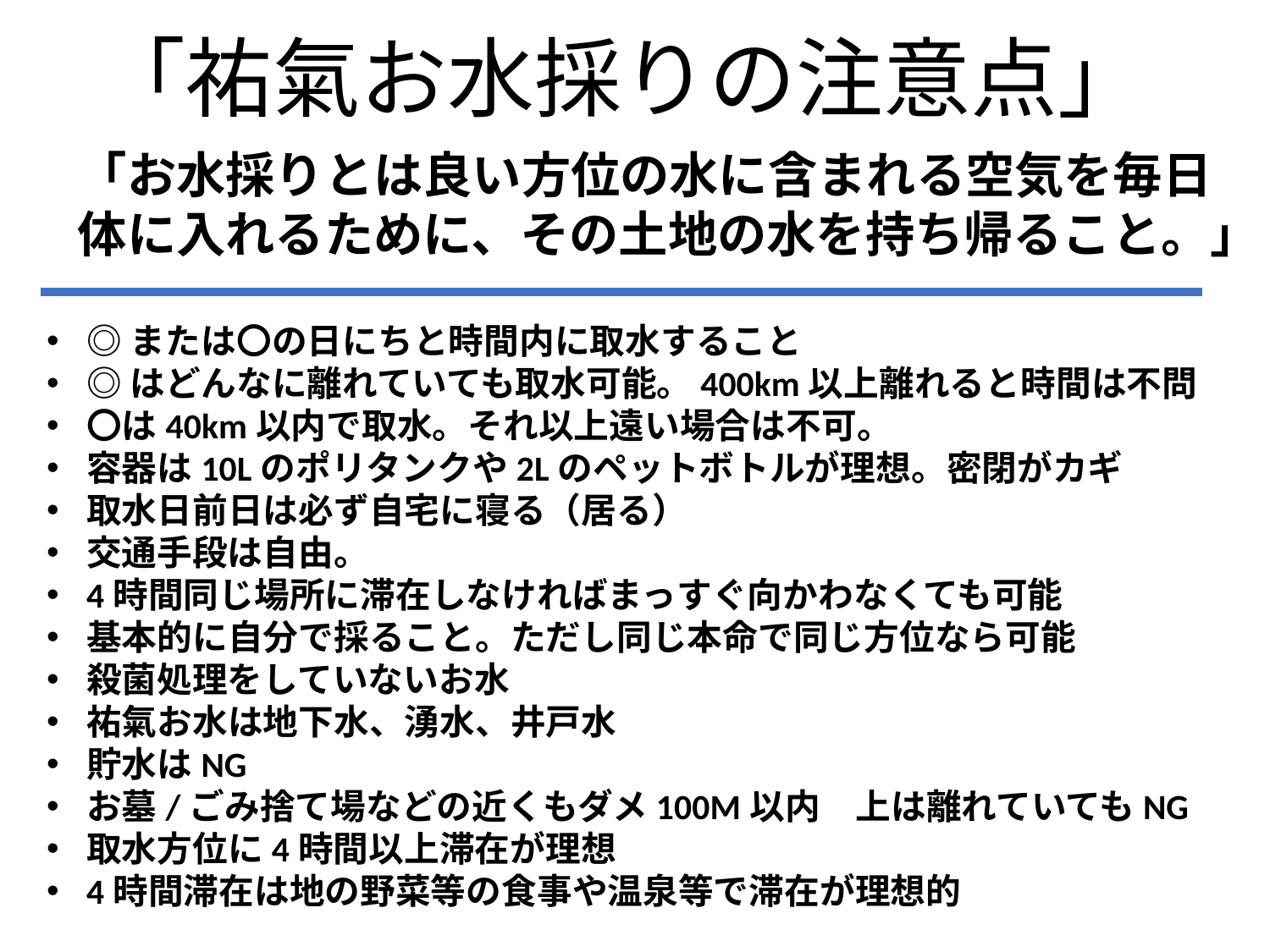

「祐氣お水採りの注意点」
「お水採りとは良い方位の水に含まれる空気を毎日
体に入れるために、その土地の水を持ち帰ること。」

◎または〇の日にちと時間内に取水すること
◎はどんなに離れていても取水可能。400km以上離れると時間は不問
〇は40km以内で取水。それ以上遠い場合は不可。
容器は10Lのポリタンクや2Lのペットボトルが理想。密閉がカギ
取水日前日は必ず自宅に寝る（居る）
交通手段は自由。
4時間同じ場所に滞在しなければまっすぐ向かわなくても可能
基本的に自分で採ること。ただし同じ本命で同じ方位なら可能
殺菌処理をしていないお水
祐氣お水は地下水、湧水、井戸水
貯水はNG
お墓/ごみ捨て場などの近くもダメ100M以内　上は離れていてもNG
取水方位に4時間以上滞在が理想
4時間滞在は地の野菜等の食事や温泉等で滞在が理想的